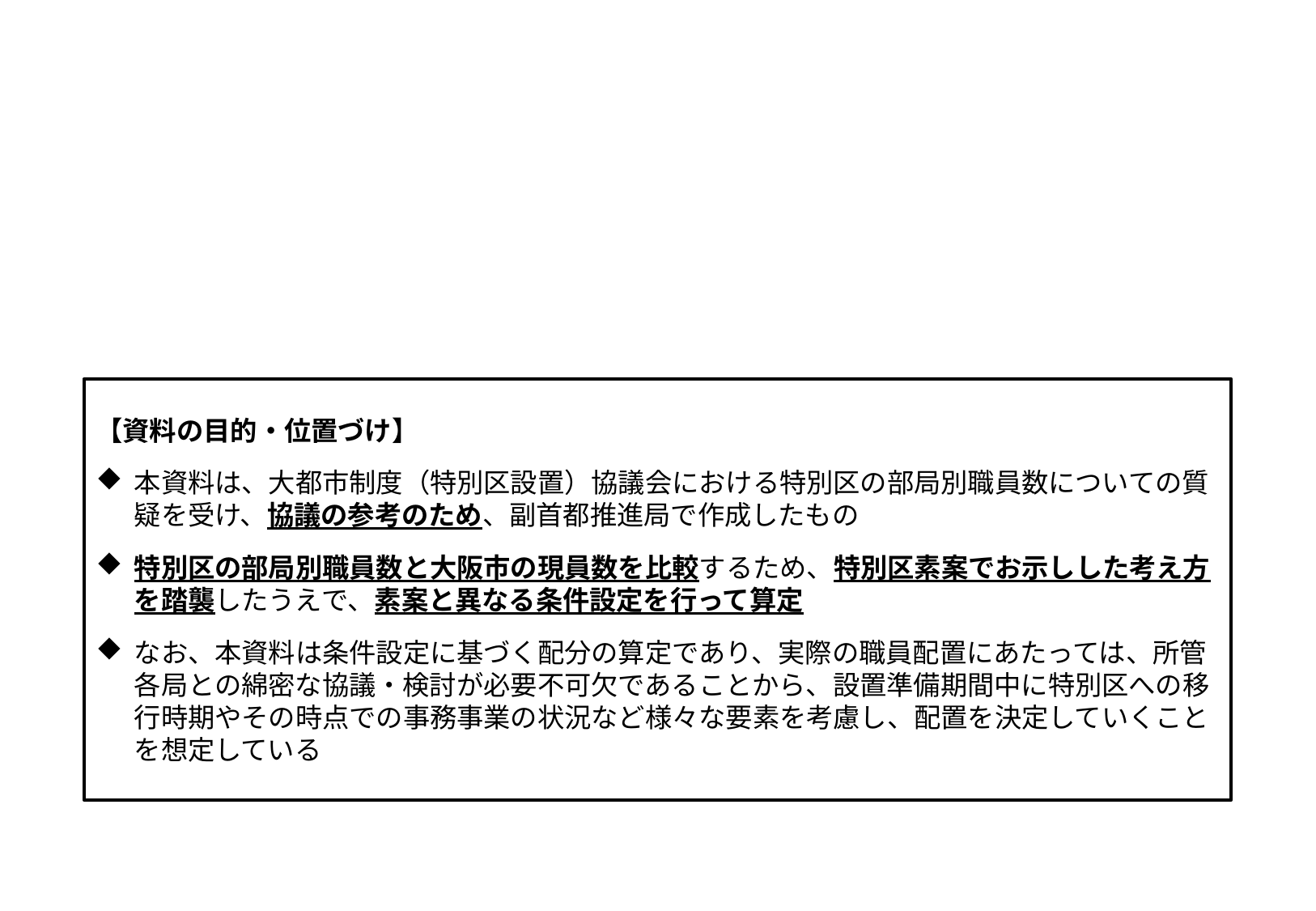

【資料の目的・位置づけ】
本資料は、大都市制度（特別区設置）協議会における特別区の部局別職員数についての質疑を受け、協議の参考のため、副首都推進局で作成したもの
特別区の部局別職員数と大阪市の現員数を比較するため、特別区素案でお示しした考え方を踏襲したうえで、素案と異なる条件設定を行って算定
なお、本資料は条件設定に基づく配分の算定であり、実際の職員配置にあたっては、所管各局との綿密な協議・検討が必要不可欠であることから、設置準備期間中に特別区への移行時期やその時点での事務事業の状況など様々な要素を考慮し、配置を決定していくことを想定している